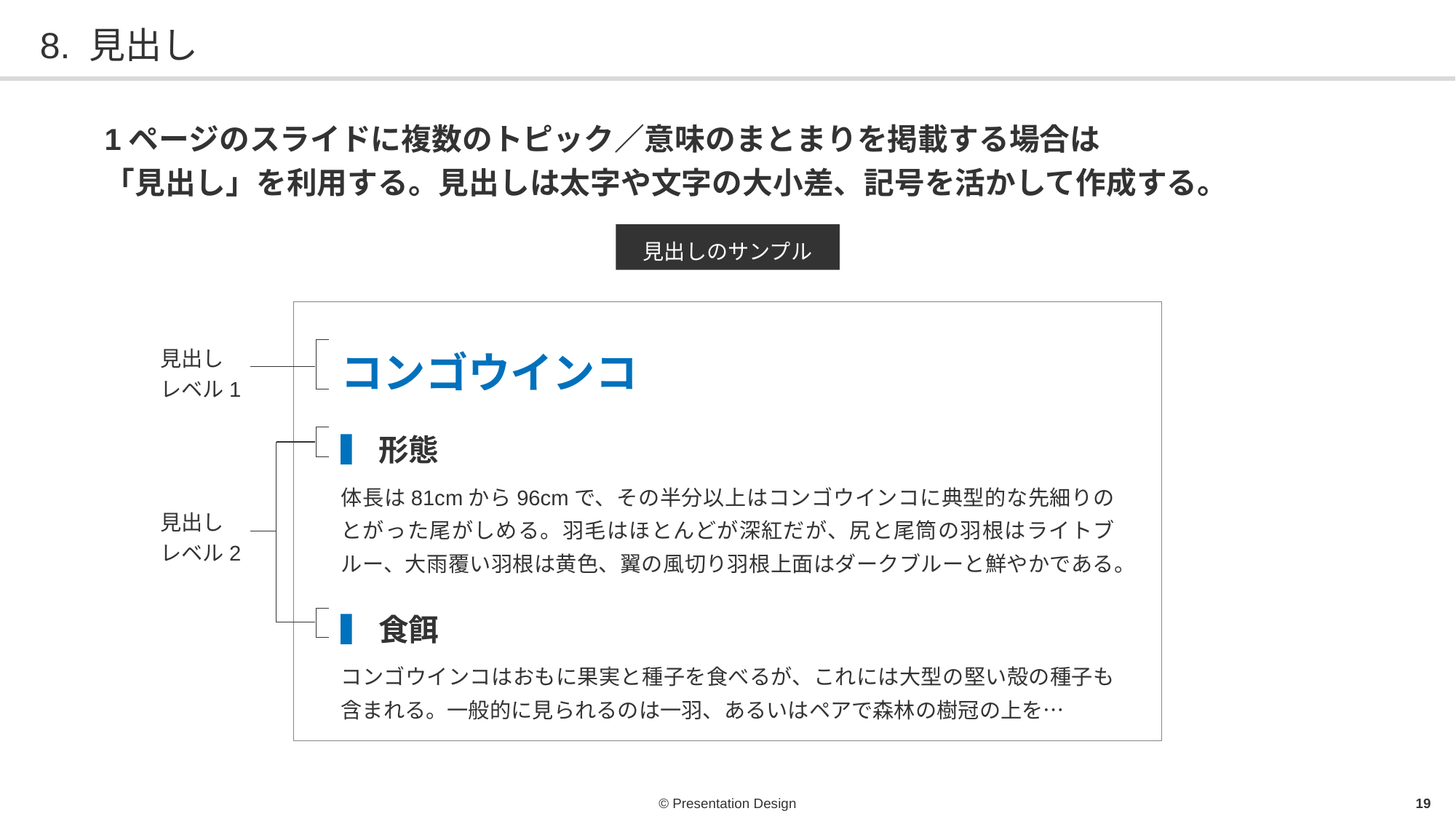

# 8. 見出し
1ページのスライドに複数のトピック／意味のまとまりを掲載する場合は
「見出し」を利用する。見出しは太字や文字の大小差、記号を活かして作成する。
見出しのサンプル

コンゴウインコ
▍形態
体長は81cmから96cmで、その半分以上はコンゴウインコに典型的な先細りのとがった尾がしめる。羽毛はほとんどが深紅だが、尻と尾筒の羽根はライトブルー、大雨覆い羽根は黄色、翼の風切り羽根上面はダークブルーと鮮やかである。
▍食餌
コンゴウインコはおもに果実と種子を食べるが、これには大型の堅い殻の種子も含まれる。一般的に見られるのは一羽、あるいはペアで森林の樹冠の上を…
|  |
| --- |
見出し
レベル1
|  |
| --- |
見出し
レベル2
|  |
| --- |
© Presentation Design
19